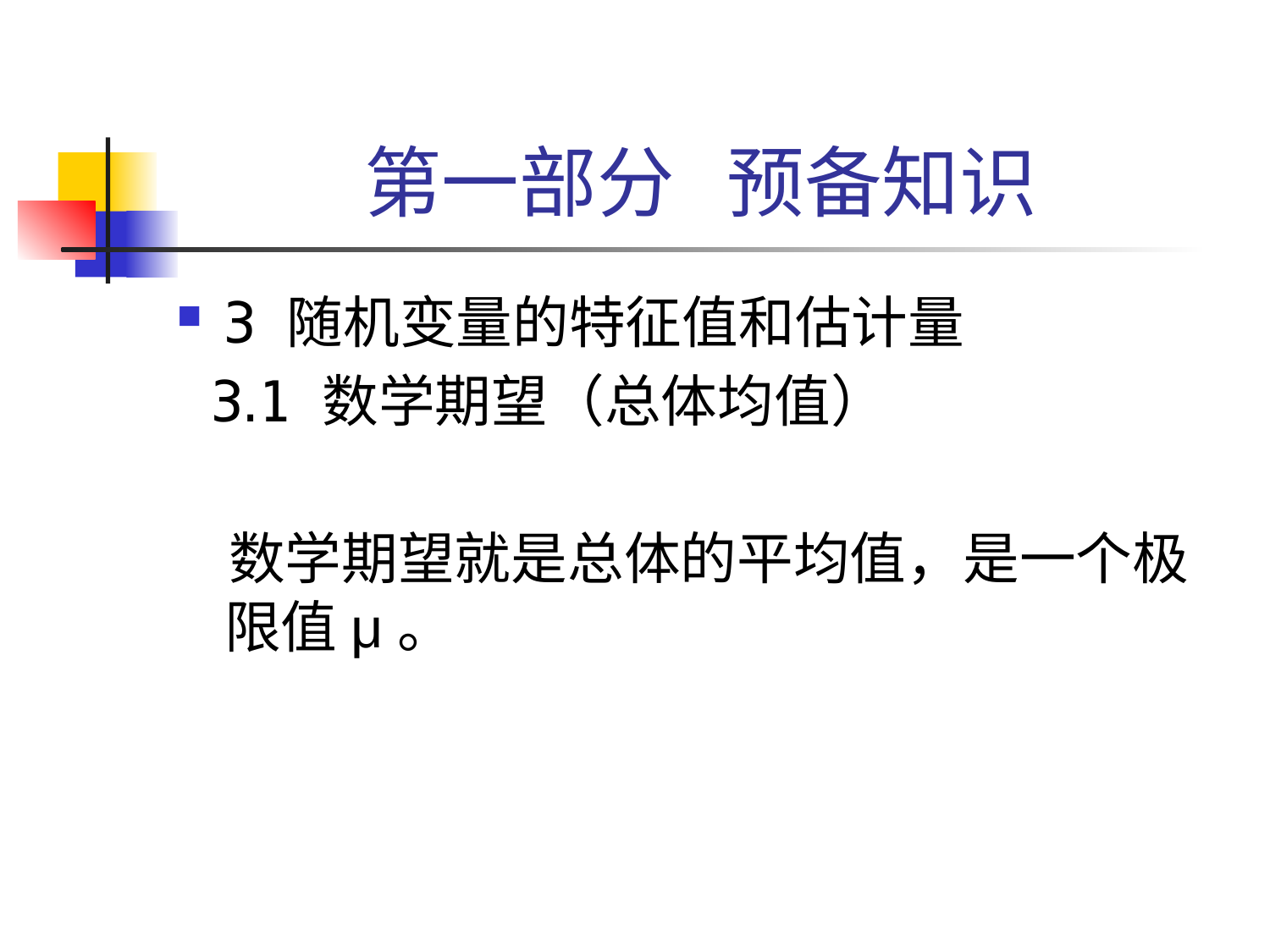

# 第一部分   预备知识
3 随机变量的特征值和估计量
  3.1 数学期望（总体均值）

   数学期望就是总体的平均值，是一个极限值μ。